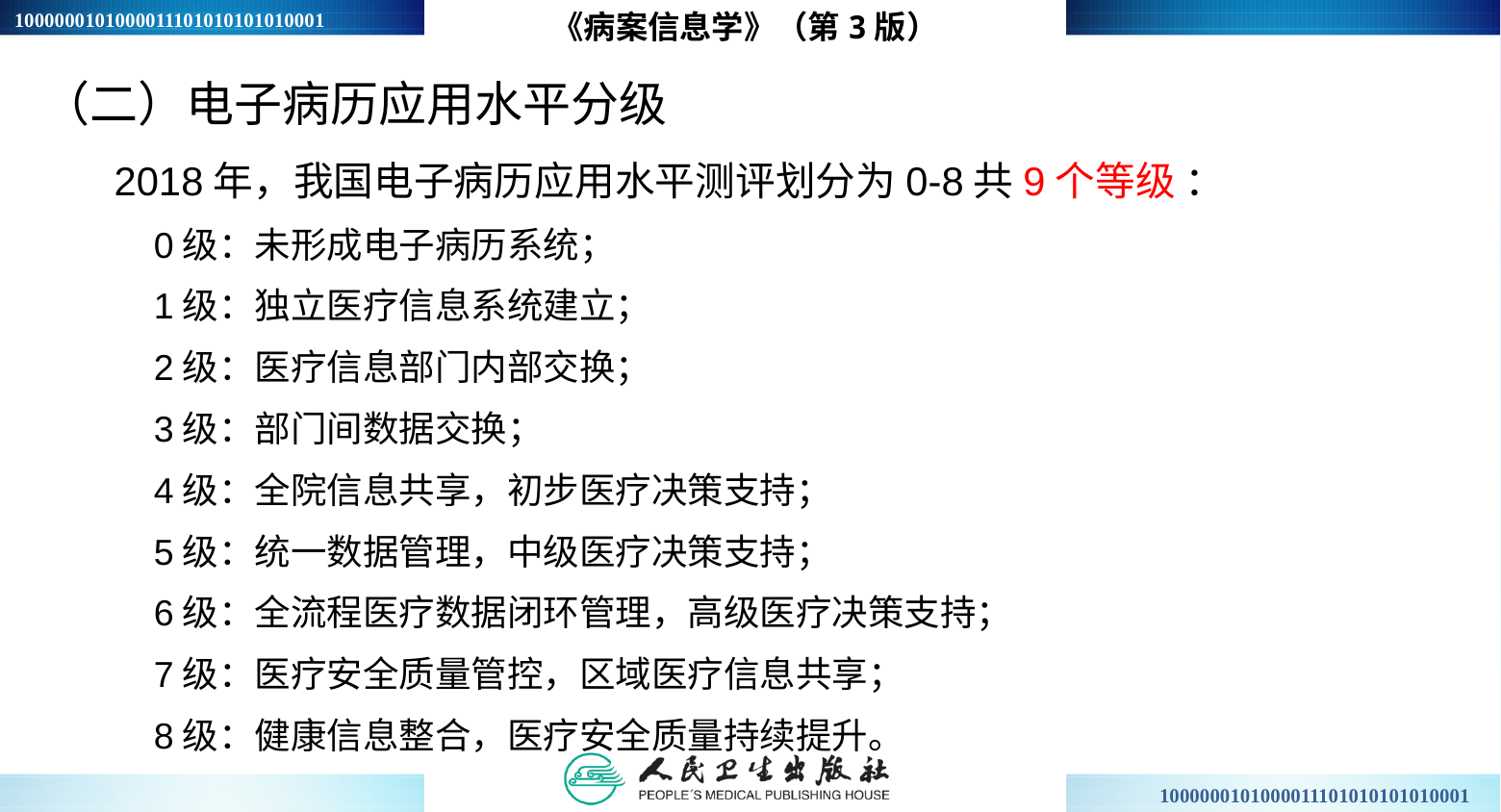

《病案信息学》（第3版）
（二）电子病历应用水平分级
2018年，我国电子病历应用水平测评划分为0-8共9个等级 ：
0级：未形成电子病历系统；
1级：独立医疗信息系统建立；
2级：医疗信息部门内部交换；
3级：部门间数据交换；
4级：全院信息共享，初步医疗决策支持；
5级：统一数据管理，中级医疗决策支持；
6级：全流程医疗数据闭环管理，高级医疗决策支持；
7级：医疗安全质量管控，区域医疗信息共享；
8级：健康信息整合，医疗安全质量持续提升。